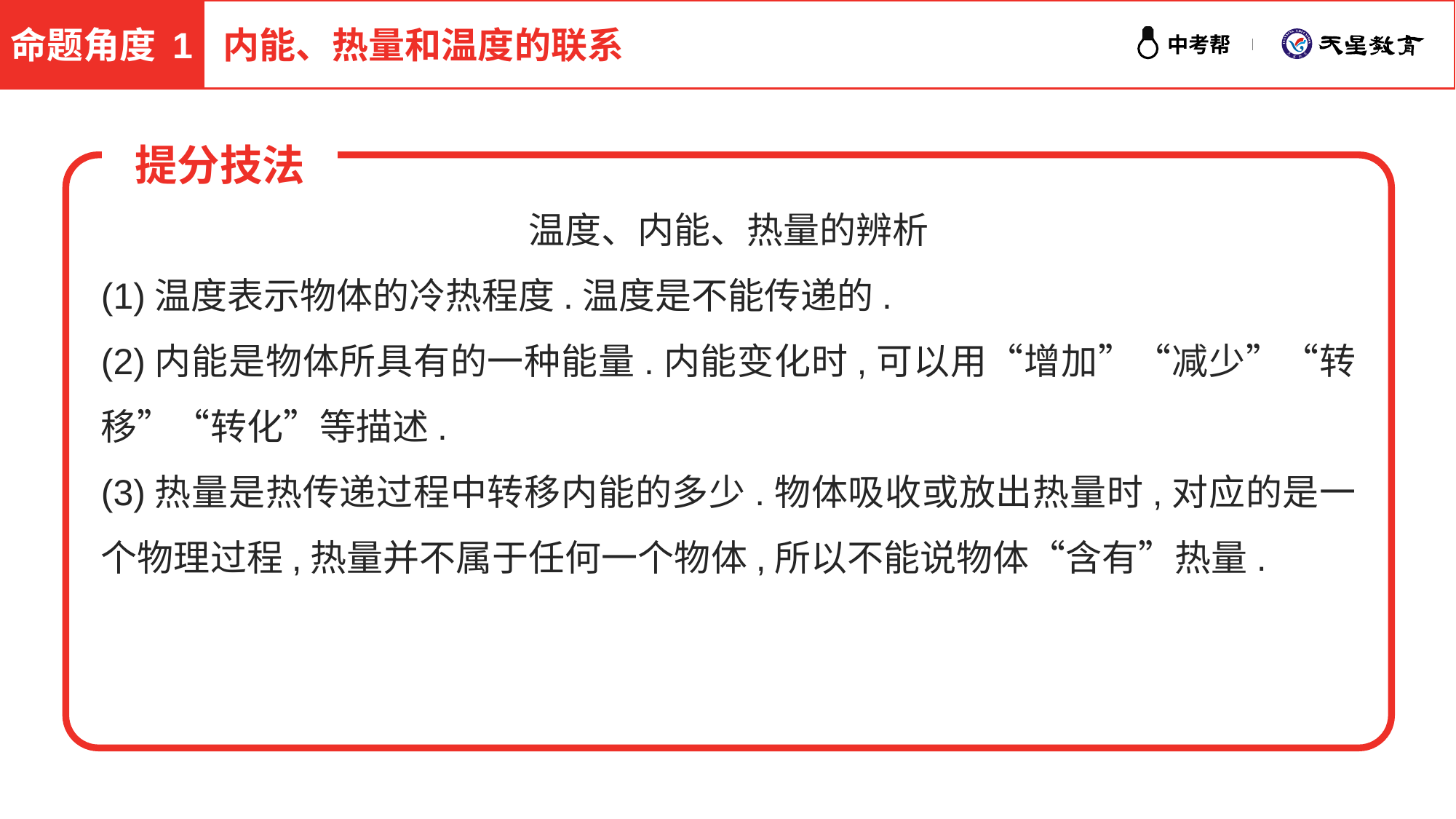

命题角度 1
内能、热量和温度的联系
提分技法

温度、内能、热量的辨析
(1)温度表示物体的冷热程度.温度是不能传递的.
(2)内能是物体所具有的一种能量.内能变化时,可以用“增加”“减少”“转移”“转化”等描述.
(3)热量是热传递过程中转移内能的多少.物体吸收或放出热量时,对应的是一个物理过程,热量并不属于任何一个物体,所以不能说物体“含有”热量.